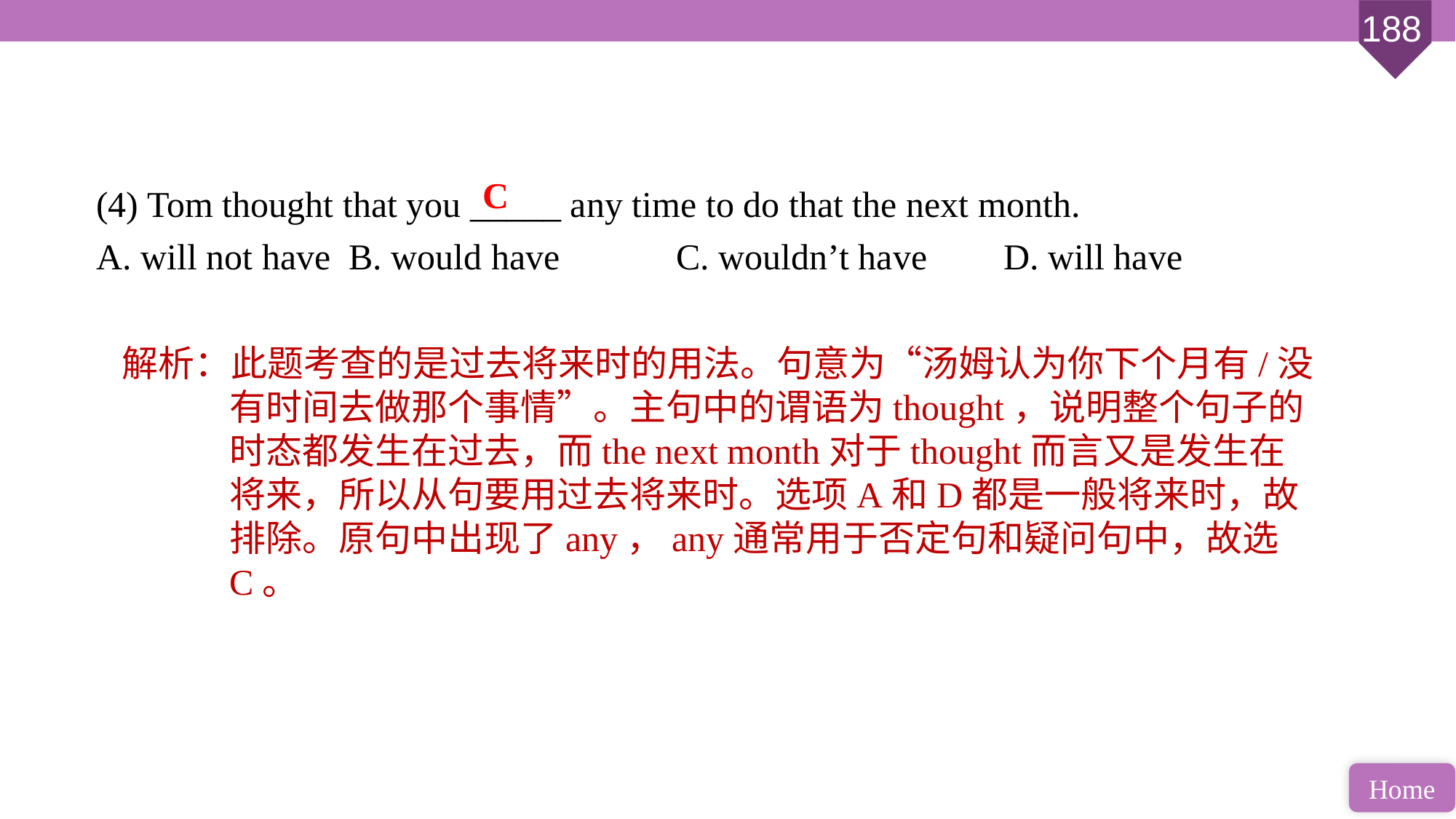

(4) Tom thought that you _____ any time to do that the next month.
A. will not have 	B. would have 	C. wouldn’t have 	D. will have

C
解析：此题考查的是过去将来时的用法。句意为“汤姆认为你下个月有/没有时间去做那个事情”。主句中的谓语为thought，说明整个句子的时态都发生在过去，而the next month对于thought而言又是发生在将来，所以从句要用过去将来时。选项A和D都是一般将来时，故排除。原句中出现了any，any通常用于否定句和疑问句中，故选C。